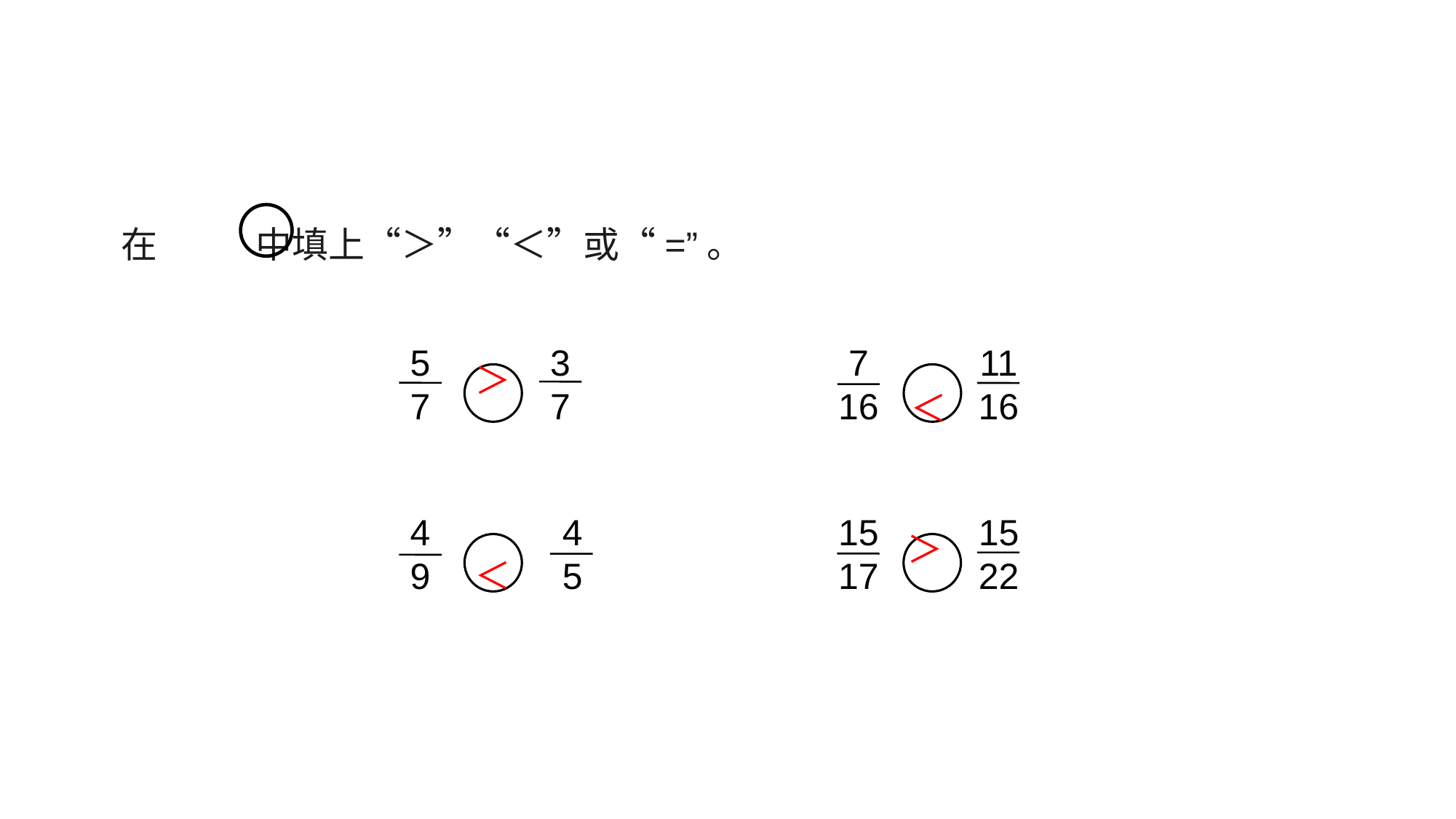

在            中填上“＞”“＜”或“=”。

5
7

3
7

7
16

11
16

＜
＜
4
9

4
5

＜
15
17

15
22

＜